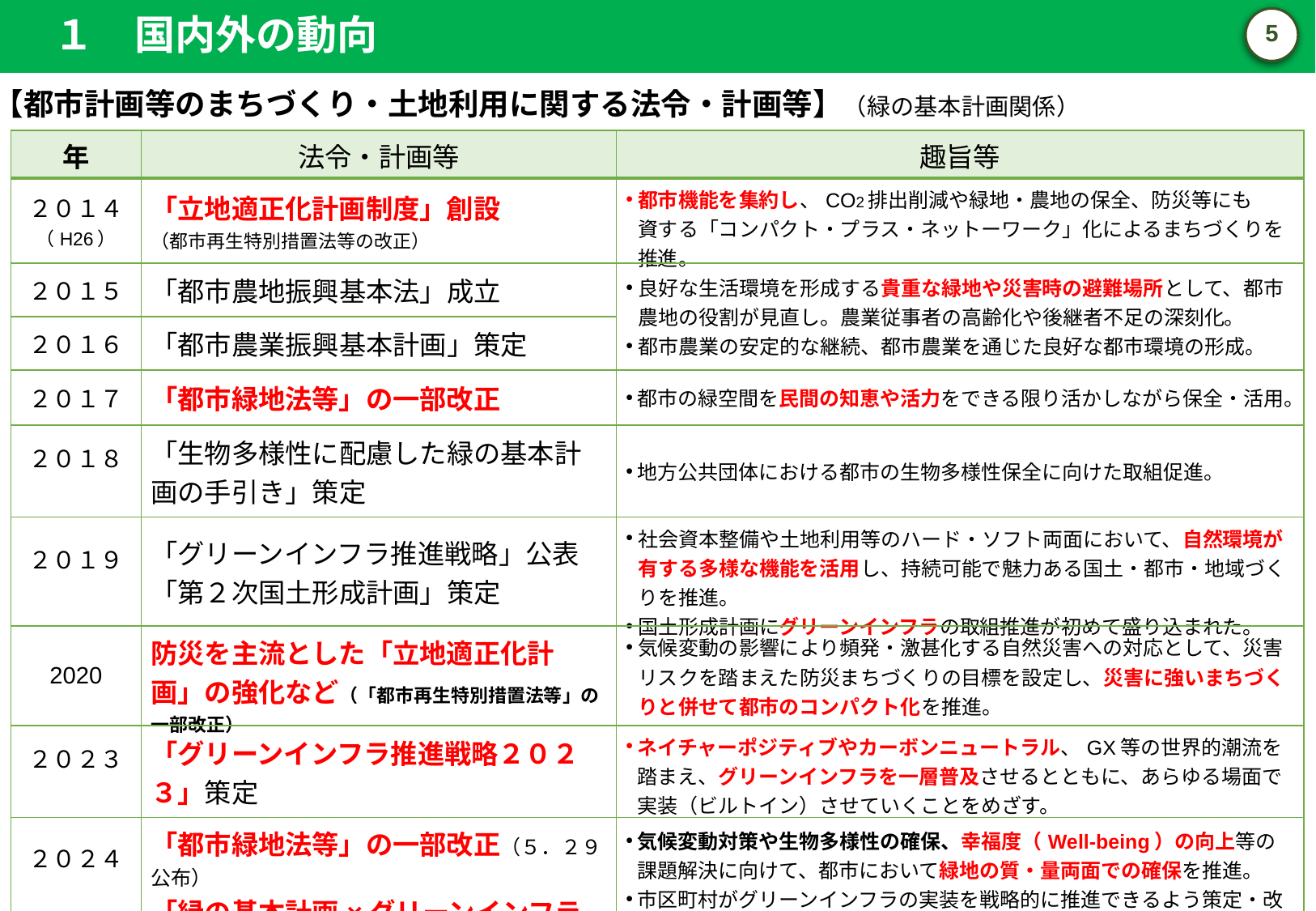

１　国内外の動向
5
【都市計画等のまちづくり・土地利用に関する法令・計画等】（緑の基本計画関係）
| 年 | 法令・計画等 | 趣旨等 |
| --- | --- | --- |
| ２０１４ （H26） | 「立地適正化計画制度」創設 （都市再生特別措置法等の改正） | 都市機能を集約し、CO2排出削減や緑地・農地の保全、防災等にも 資する「コンパクト・プラス・ネットーワーク」化によるまちづくりを推進。 |
| ２０１５ | 「都市農地振興基本法」成立 | 良好な生活環境を形成する貴重な緑地や災害時の避難場所として、都市農地の役割が見直し。農業従事者の高齢化や後継者不足の深刻化。 都市農業の安定的な継続、都市農業を通じた良好な都市環境の形成。 |
| ２０１６ | 「都市農業振興基本計画」策定 |  |
| ２０１７ | 「都市緑地法等」の一部改正 | 都市の緑空間を民間の知恵や活力をできる限り活かしながら保全・活用。 |
| ２０１８ | 「生物多様性に配慮した緑の基本計画の手引き」策定 | 地方公共団体における都市の生物多様性保全に向けた取組促進。 |
| ２０１９ | 「グリーンインフラ推進戦略」公表 「第２次国土形成計画」策定 | 社会資本整備や土地利用等のハード・ソフト両面において、自然環境が有する多様な機能を活用し、持続可能で魅力ある国土・都市・地域づくりを推進。 国土形成計画にグリーンインフラの取組推進が初めて盛り込まれた。 |
| 2020 | 防災を主流とした「立地適正化計画」の強化など（「都市再生特別措置法等」の一部改正） | 気候変動の影響により頻発・激甚化する自然災害への対応として、災害リスクを踏まえた防災まちづくりの目標を設定し、災害に強いまちづくりと併せて都市のコンパクト化を推進。 |
| ２０２３ | 「グリーンインフラ推進戦略２０２３」策定 | ネイチャーポジティブやカーボンニュートラル、GX等の世界的潮流を踏まえ、グリーンインフラを一層普及させるとともに、あらゆる場面で実装（ビルトイン）させていくことをめざす。 |
| ２０２４ | 「都市緑地法等」の一部改正（５．２９公布） 「緑の基本計画×グリーンインフラ ガイドライン（案）」公表 | 気候変動対策や生物多様性の確保、幸福度（Well-being）の向上等の課題解決に向けて、都市において緑地の質・量両面での確保を推進。 市区町村がグリーンインフラの実装を戦略的に推進できるよう策定・改定の参考となる考え方や根拠等を整理。 |